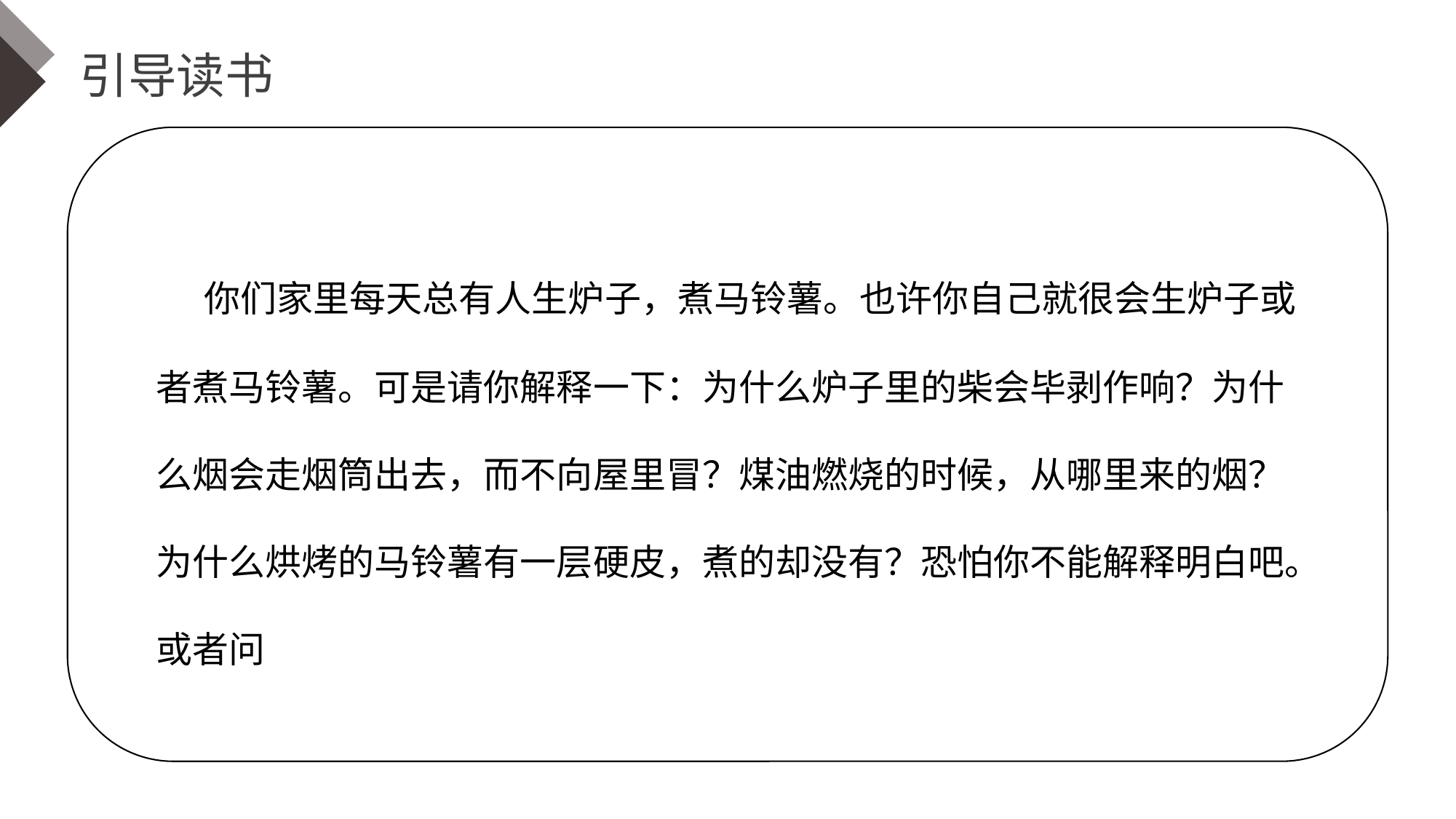

引导读书
    你们家里每天总有人生炉子，煮马铃薯。也许你自己就很会生炉子或者煮马铃薯。可是请你解释一下：为什么炉子里的柴会毕剥作响？为什么烟会走烟筒出去，而不向屋里冒？煤油燃烧的时候，从哪里来的烟？为什么烘烤的马铃薯有一层硬皮，煮的却没有？恐怕你不能解释明白吧。或者问